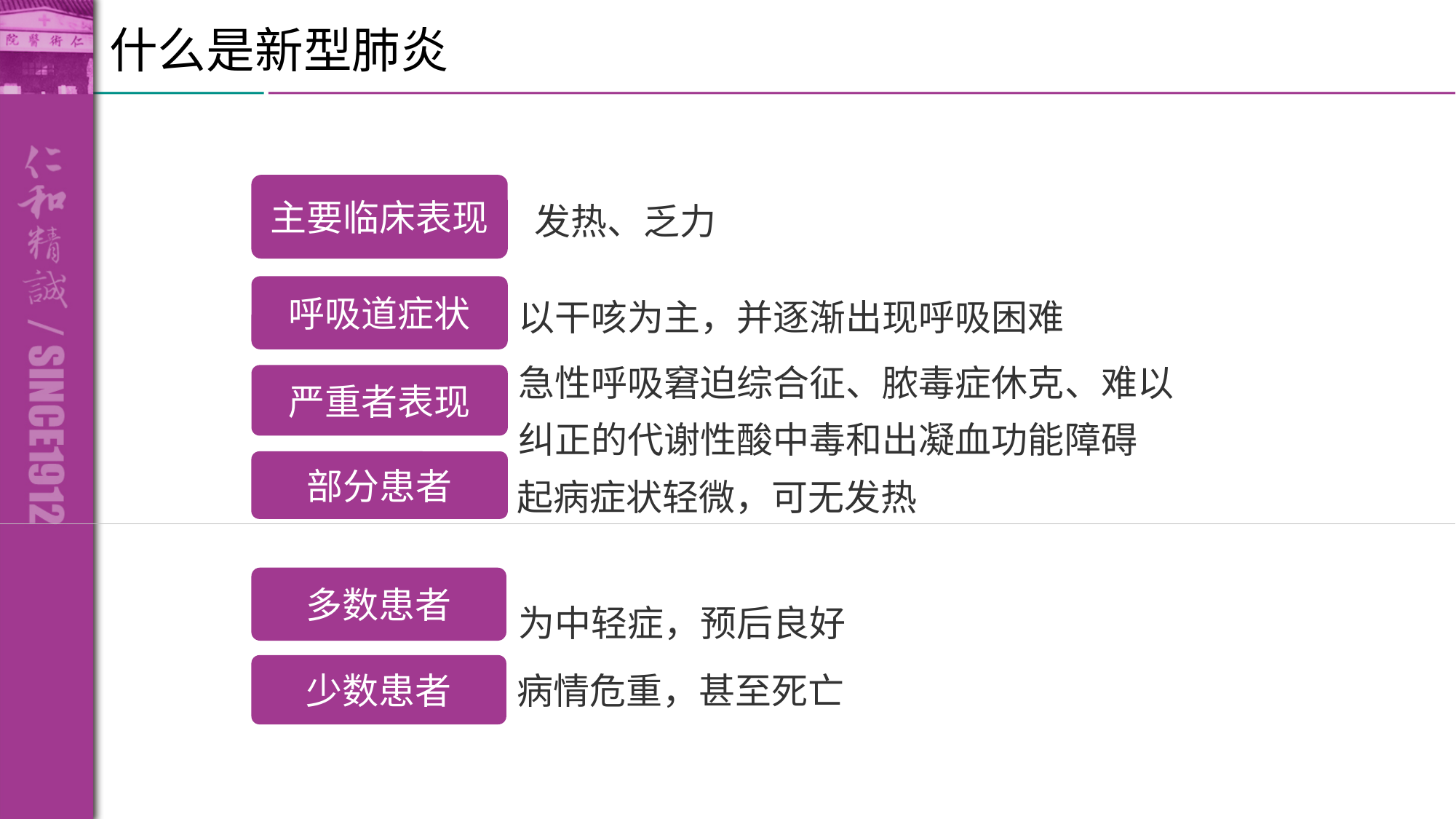

什么是新型肺炎
主要临床表现
发热、乏力
呼吸道症状
以干咳为主，并逐渐出现呼吸困难
急性呼吸窘迫综合征、脓毒症休克、难以纠正的代谢性酸中毒和出凝血功能障碍
严重者表现
部分患者
起病症状轻微，可无发热
多数患者
为中轻症，预后良好
少数患者
病情危重，甚至死亡